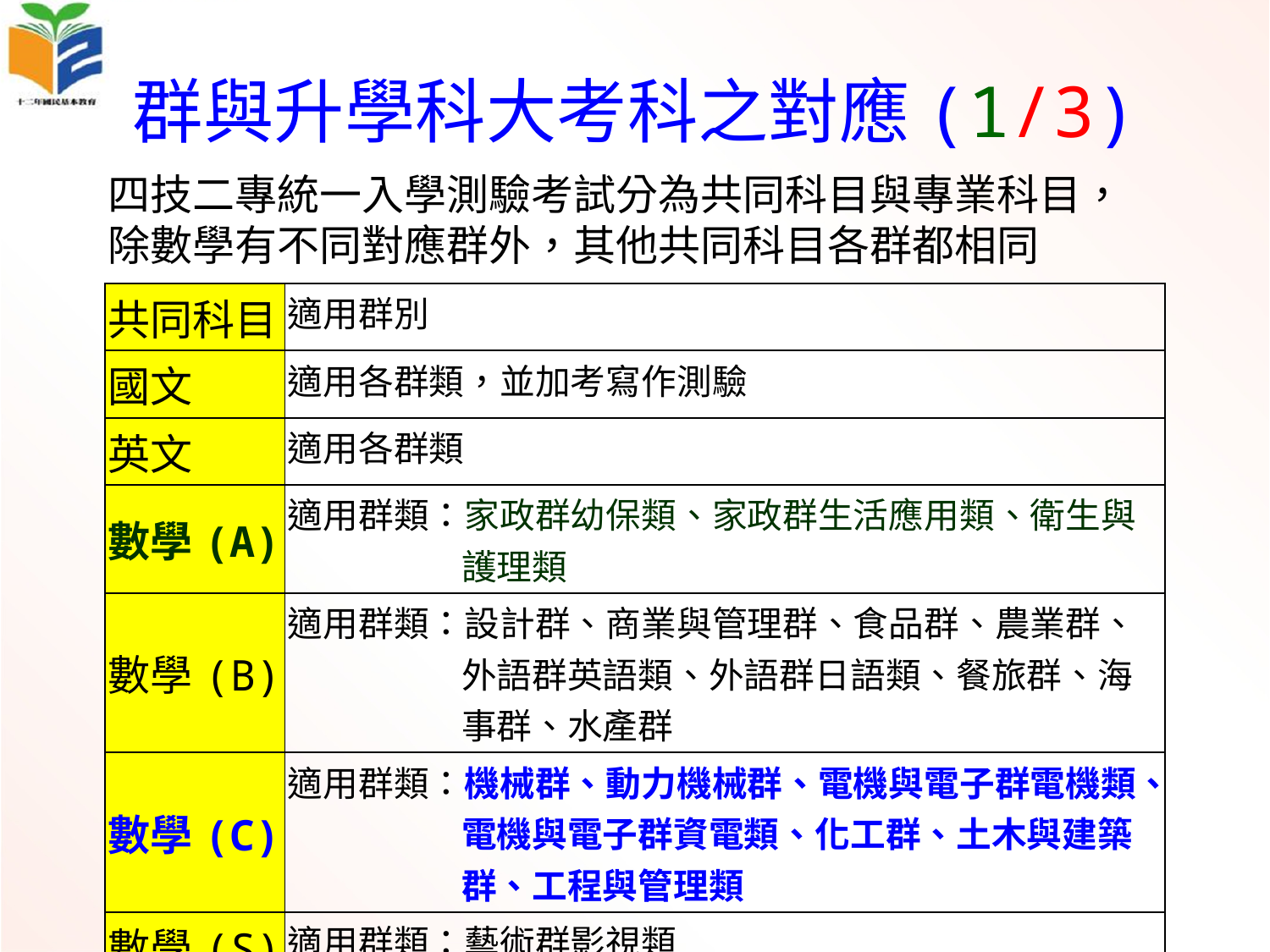

# 群與升學科大考科之對應(1/3)
四技二專統一入學測驗考試分為共同科目與專業科目，除數學有不同對應群外，其他共同科目各群都相同
| 共同科目 | 適用群別 |
| --- | --- |
| 國文 | 適用各群類，並加考寫作測驗 |
| 英文 | 適用各群類 |
| 數學(A) | 適用群類：家政群幼保類、家政群生活應用類、衛生與護理類 |
| 數學(B) | 適用群類：設計群、商業與管理群、食品群、農業群、外語群英語類、外語群日語類、餐旅群、海事群、水產群 |
| 數學(C) | 適用群類：機械群、動力機械群、電機與電子群電機類、電機與電子群資電類、化工群、土木與建築群、工程與管理類 |
| 數學(S) | 適用群類：藝術群影視類 |